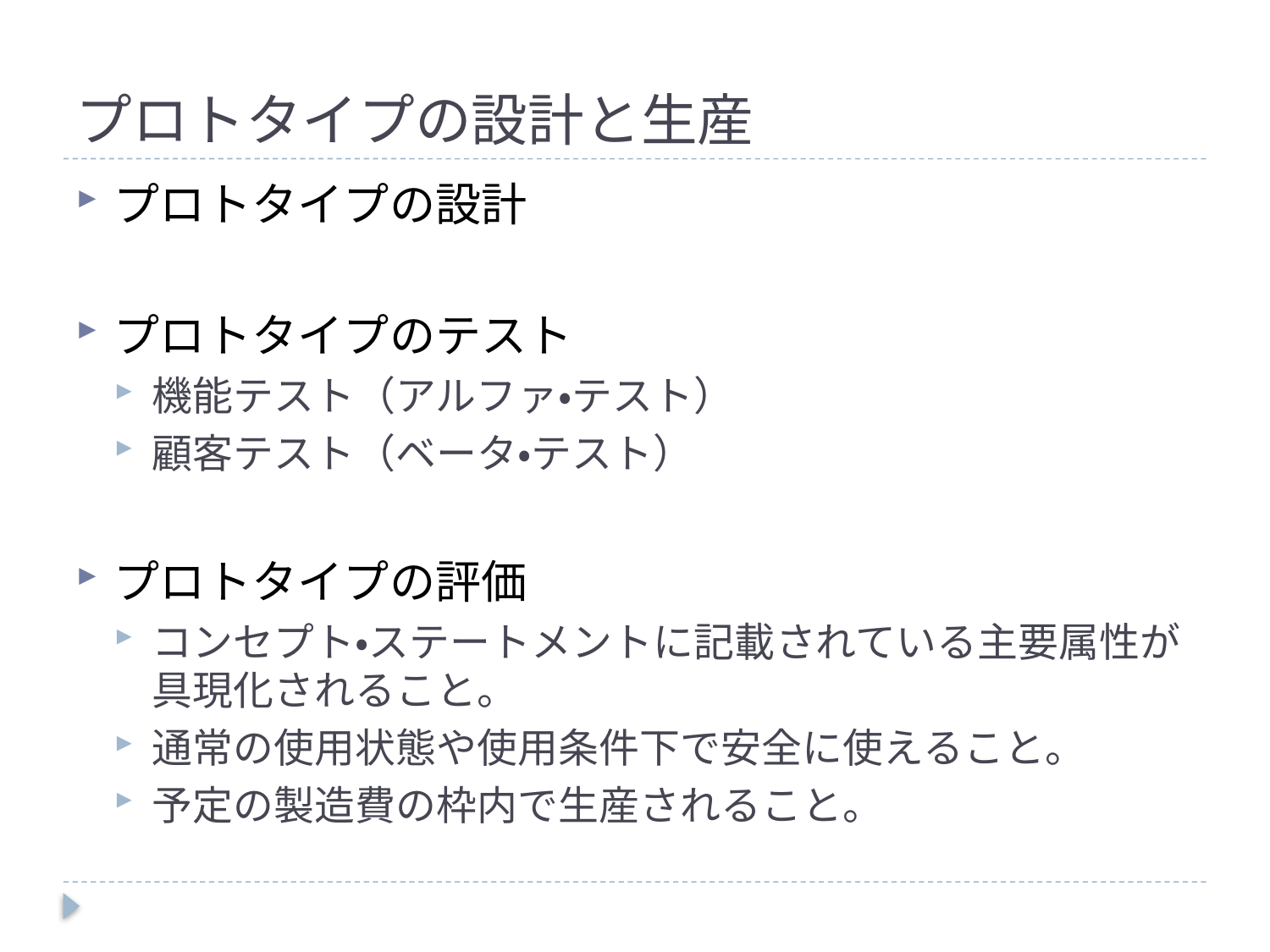

# プロトタイプの設計と生産
プロトタイプの設計

プロトタイプのテスト
機能テスト（アルファ・テスト）
顧客テスト（ベータ・テスト）

プロトタイプの評価
コンセプト・ステートメントに記載されている主要属性が具現化されること。
通常の使用状態や使用条件下で安全に使えること。
予定の製造費の枠内で生産されること。